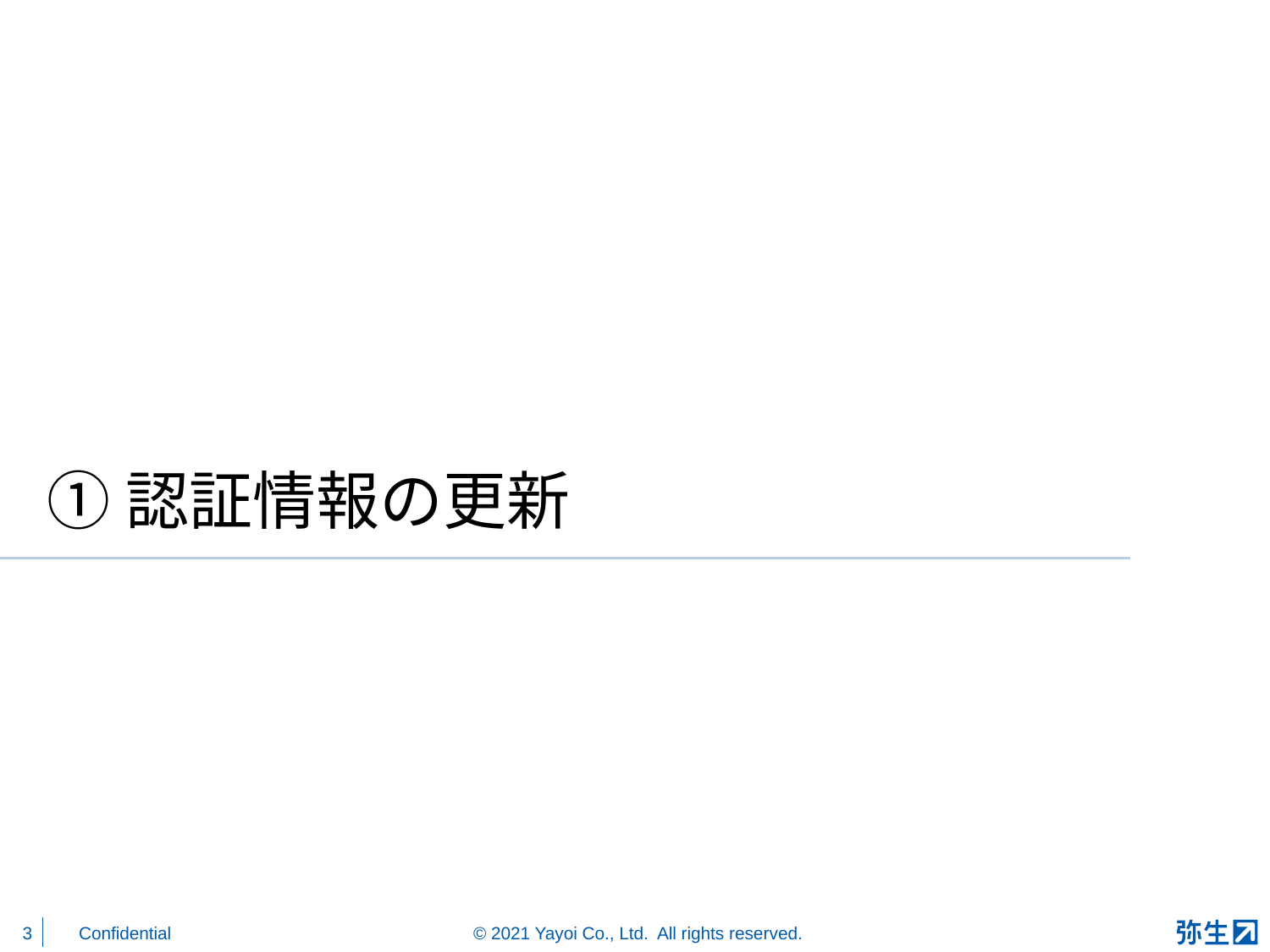

# ①認証情報の更新

Confidential
3
© 2021 Yayoi Co., Ltd.  All rights reserved.